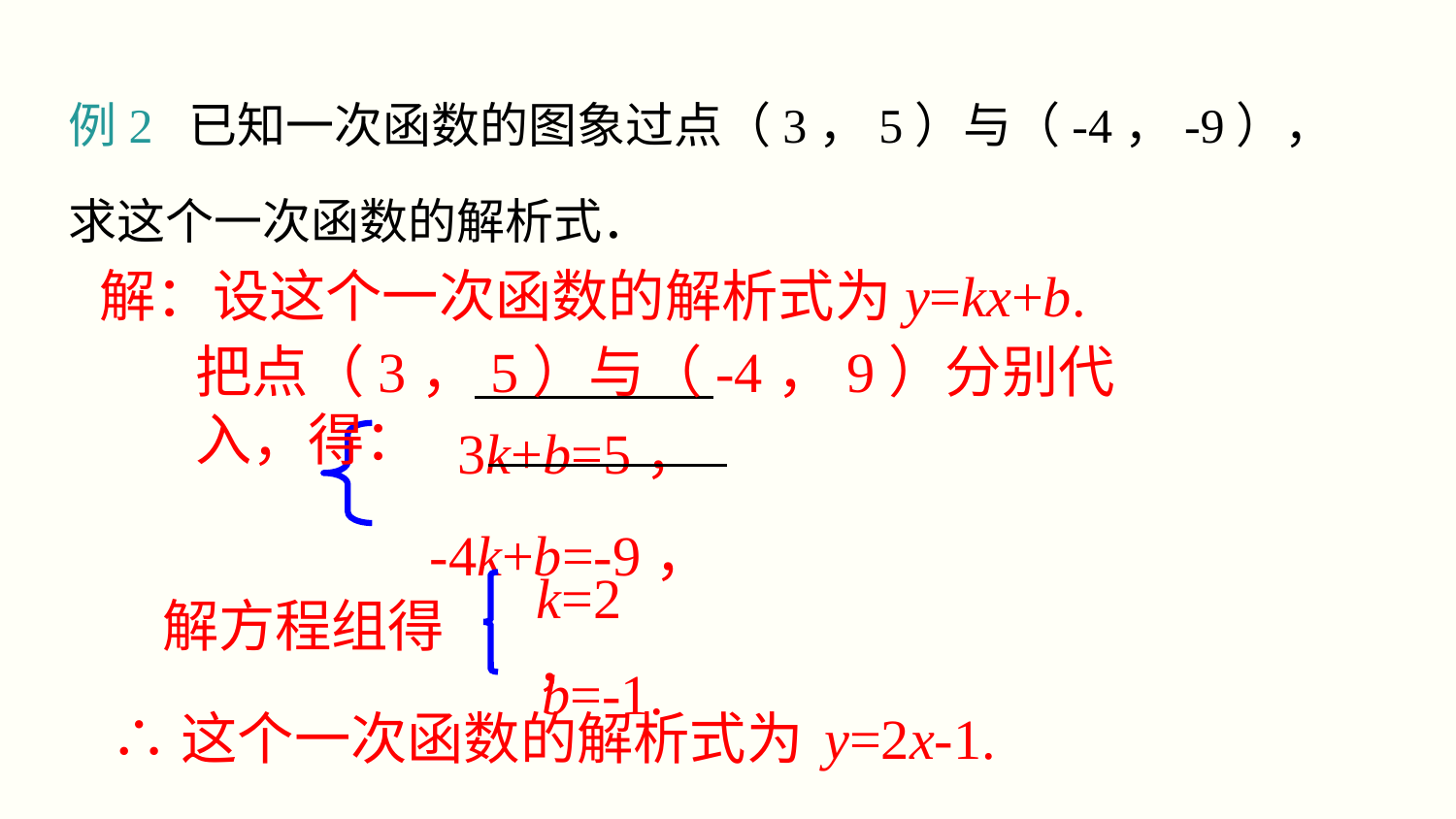

例2  已知一次函数的图象过点（3，5）与（-4，-9），
求这个一次函数的解析式．
解：设这个一次函数的解析式为y=kx+b.
把点（3，5）与（-4，9）分别代入，得：

           3k+b=5，
         -4k+b=-9，

k=2，

解方程组得
                           b=-1.
∴这个一次函数的解析式为
y=2x-1.